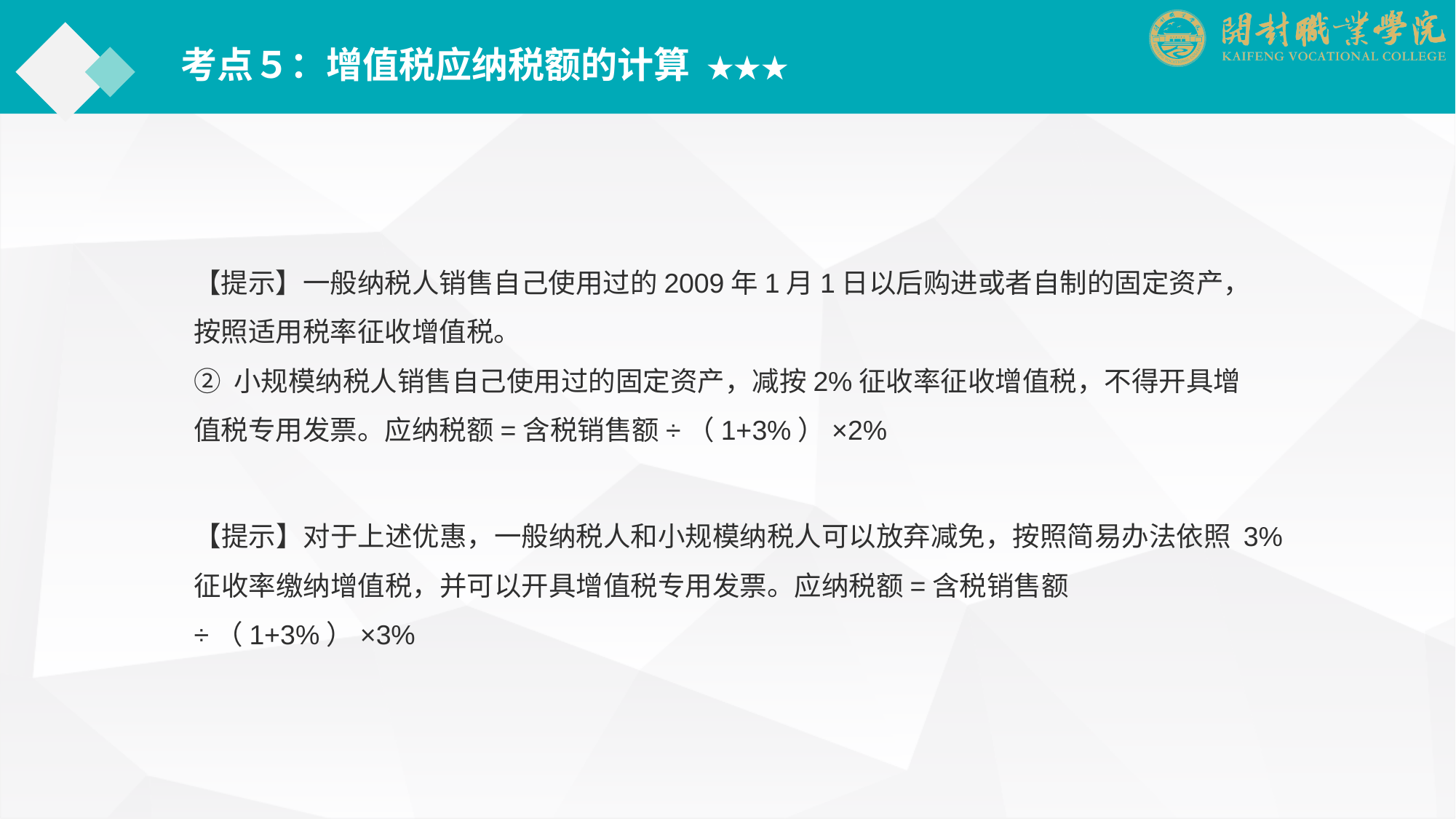

考点５：增值税应纳税额的计算  ★★★
【提示】一般纳税人销售自己使用过的2009年1月1日以后购进或者自制的固定资产，按照适用税率征收增值税。
② 小规模纳税人销售自己使用过的固定资产，减按2%征收率征收增值税，不得开具增值税专用发票。应纳税额=含税销售额÷（1+3%）×2%
【提示】对于上述优惠，一般纳税人和小规模纳税人可以放弃减免，按照简易办法依照 3%征收率缴纳增值税，并可以开具增值税专用发票。应纳税额=含税销售额÷（1+3%）×3%